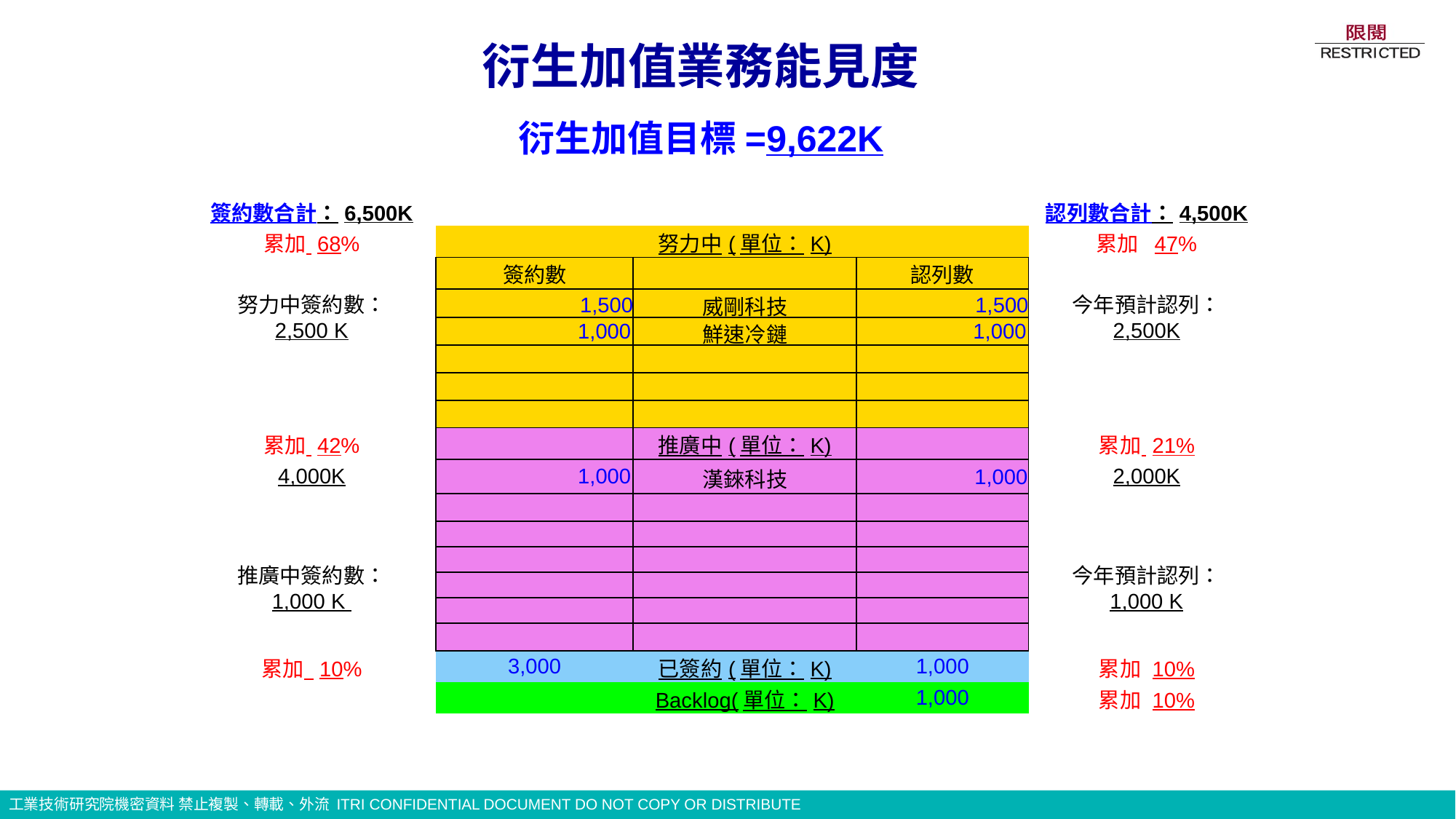

衍生加值業務能見度
衍生加值目標=9,622K
| 簽約數合計：6,500K |  |  |  | 認列數合計：4,500K |
| --- | --- | --- | --- | --- |
| 累加 68% |  | 努力中(單位：K) |  | 累加 47% |
| 努力中簽約數： 2,500 K | 簽約數 |  | 認列數 | 今年預計認列： 2,500K |
|  | 1,500 | 威剛科技 | 1,500 |  |
|  | 1,000 | 鮮速冷鏈 | 1,000 |  |
|  |  |  |  |  |
|  |  |  |  |  |
|  |  |  |  |  |
| 累加 42% |  | 推廣中(單位：K) |  | 累加 21% |
| 4,000K | 1,000 | 漢錸科技 | 1,000 | 2,000K |
|  |  |  |  |  |
| 推廣中簽約數： 1,000 K |  |  |  | 今年預計認列： 1,000 K |
|  |  |  |  |  |
|  |  |  |  |  |
|  |  |  |  |  |
|  |  |  |  |  |
| 累加 10% | 3,000 | 已簽約(單位：K) | 1,000 | 累加 10% |
|  |  | Backlog(單位：K) | 1,000 | 累加 10% |